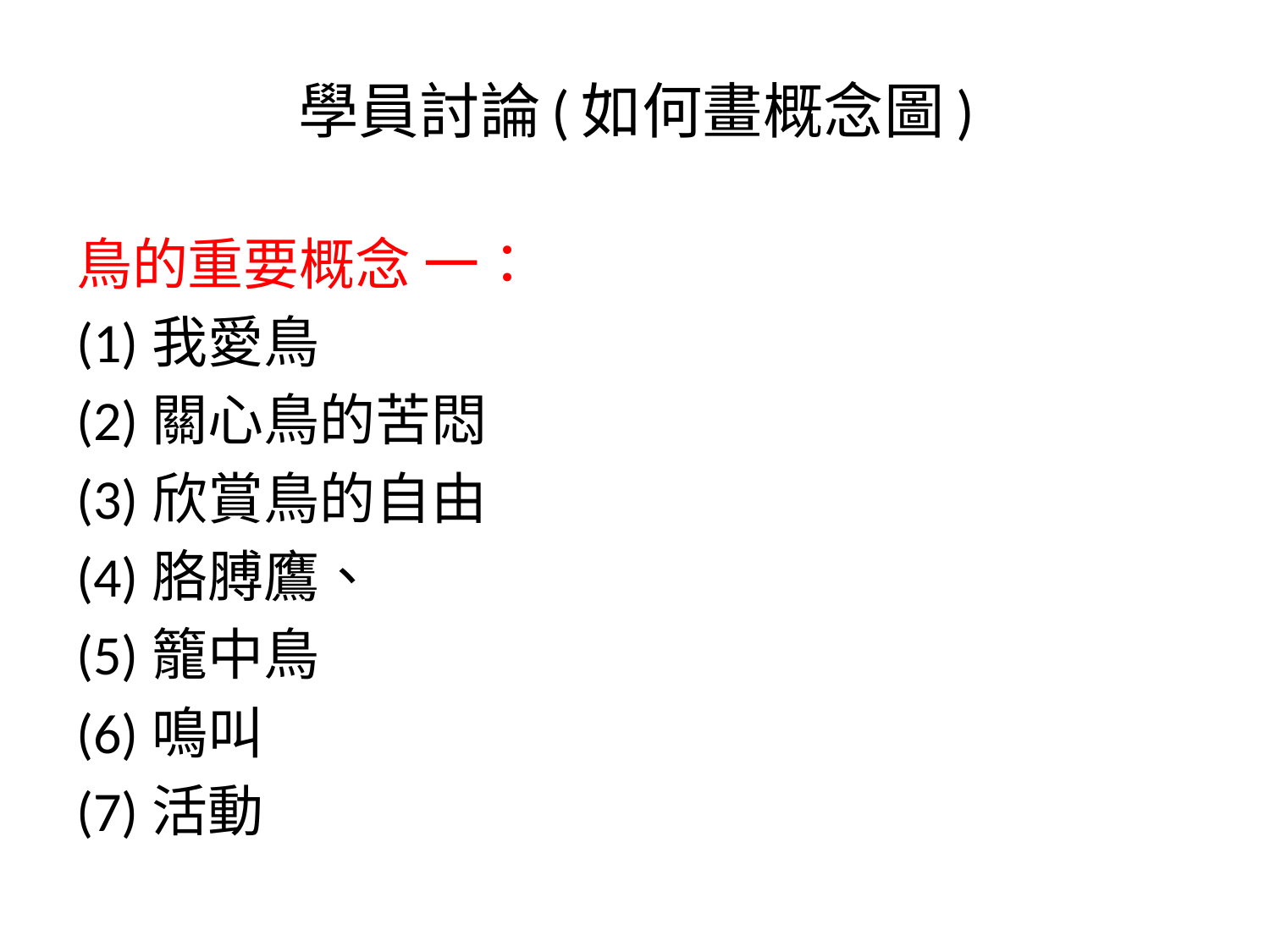

# 學員討論(如何畫概念圖)
鳥的重要概念 一：
(1)我愛鳥
(2)關心鳥的苦悶
(3)欣賞鳥的自由
(4)胳膊鷹、
(5)籠中鳥
(6)鳴叫
(7)活動